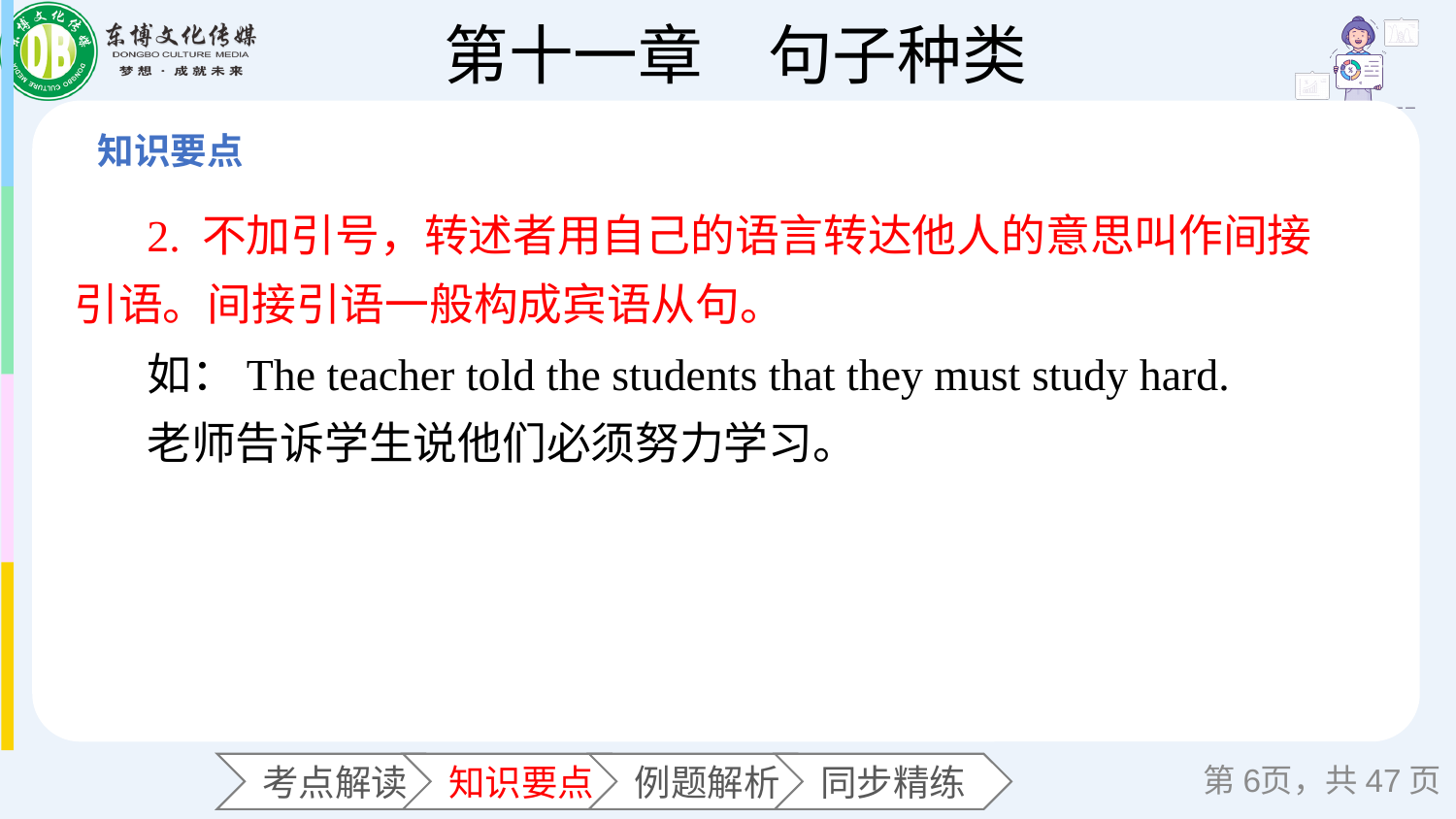

2. 不加引号，转述者用自己的语言转达他人的意思叫作间接引语。间接引语一般构成宾语从句。
如：The teacher told the students that they must study hard.
老师告诉学生说他们必须努力学习。
第6页，共47页